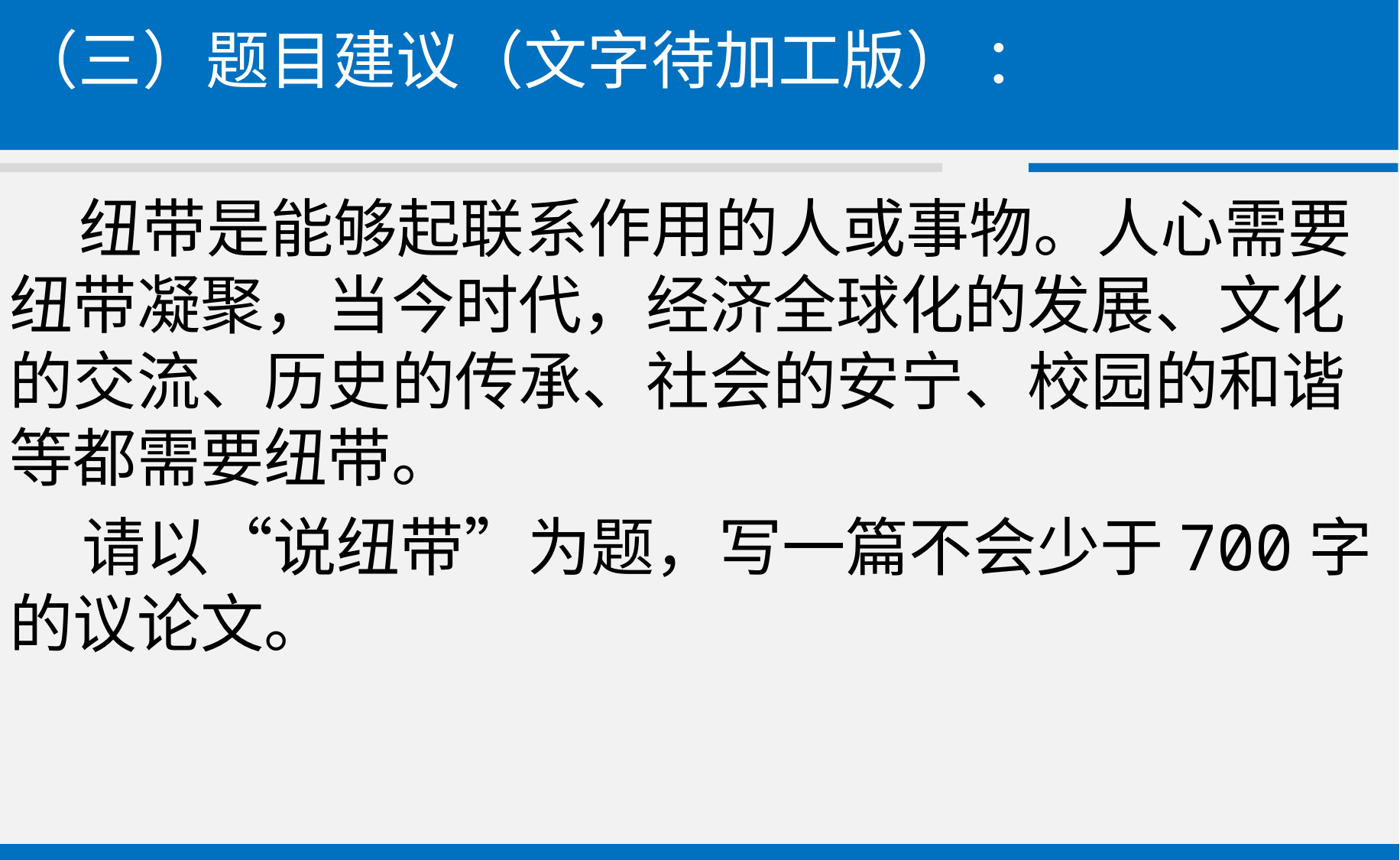

（三）题目建议（文字待加工版） ：
     纽带是能够起联系作用的人或事物。人心需要纽带凝聚，当今时代，经济全球化的发展、文化的交流、历史的传承、社会的安宁、校园的和谐等都需要纽带。
    请以“说纽带”为题，写一篇不会少于700字的议论文。